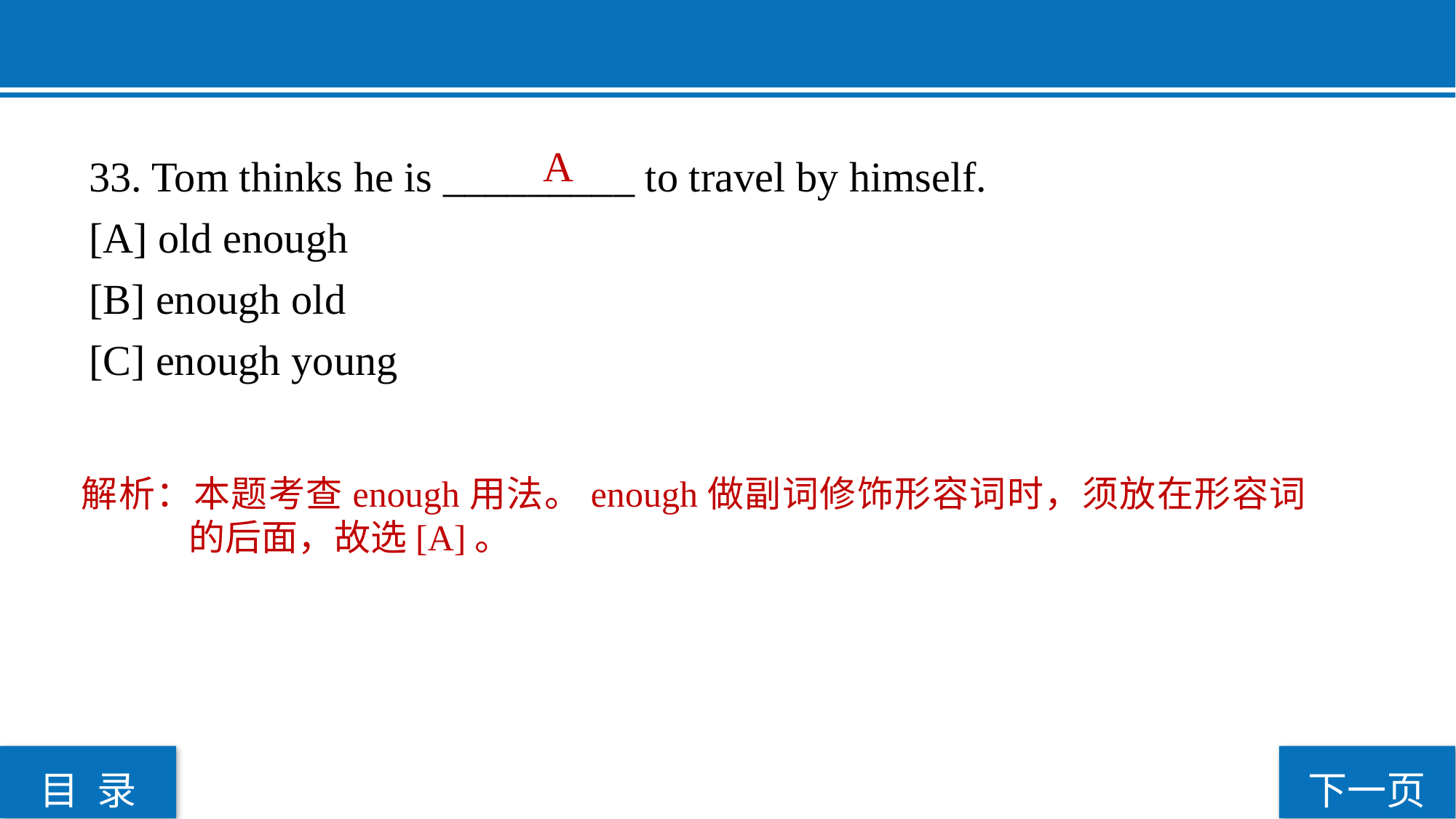

A
33. Tom thinks he is _________ to travel by himself.
[A] old enough
[B] enough old
[C] enough young
解析：本题考查enough用法。enough做副词修饰形容词时，须放在形容词的后面，故选[A]。